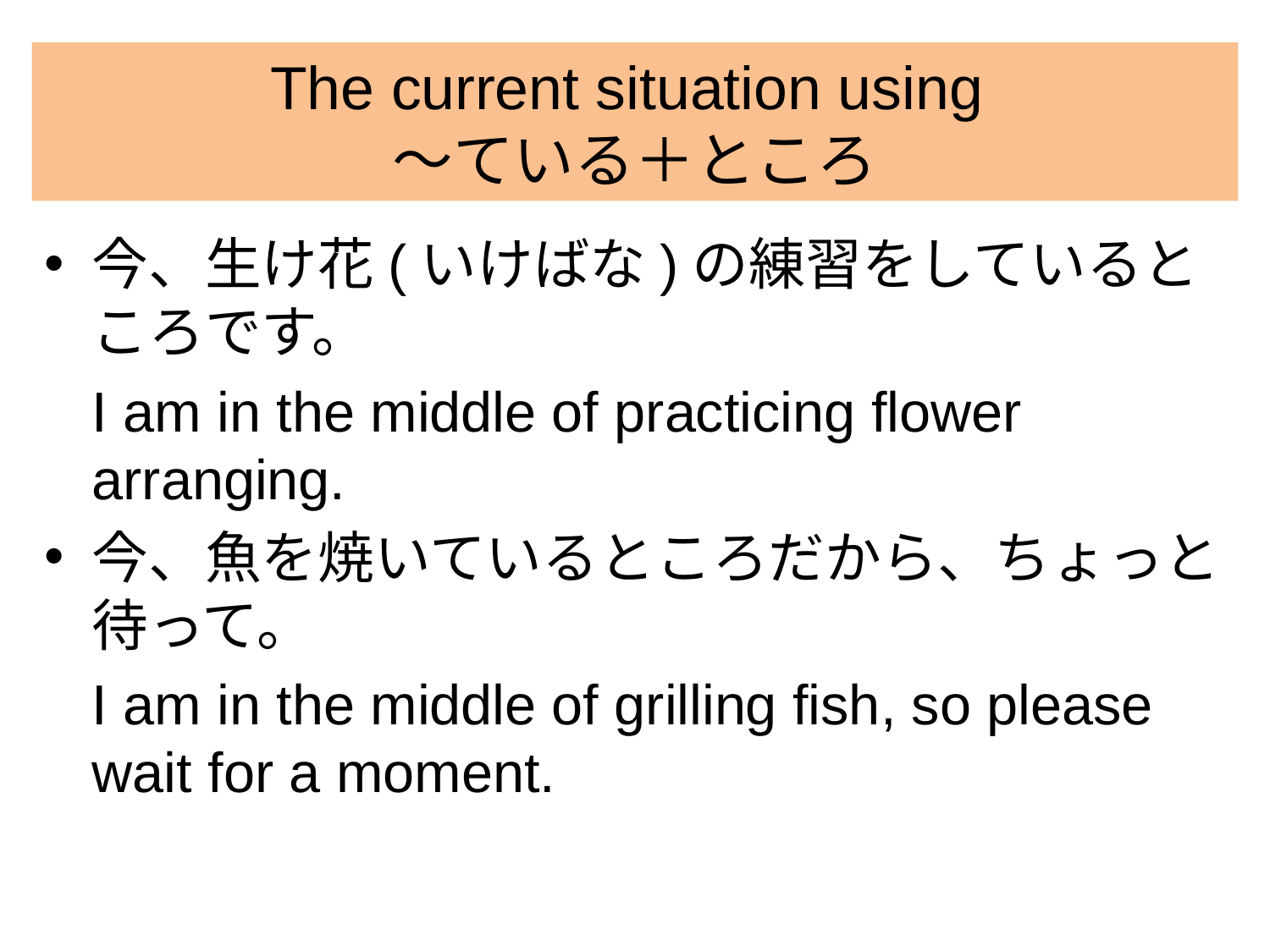

# The current situation using 〜ている＋ところ
今、生け花(いけばな)の練習をしているところです。
	I am in the middle of practicing flower arranging.
今、魚を焼いているところだから、ちょっと待って。
	I am in the middle of grilling fish, so please wait for a moment.